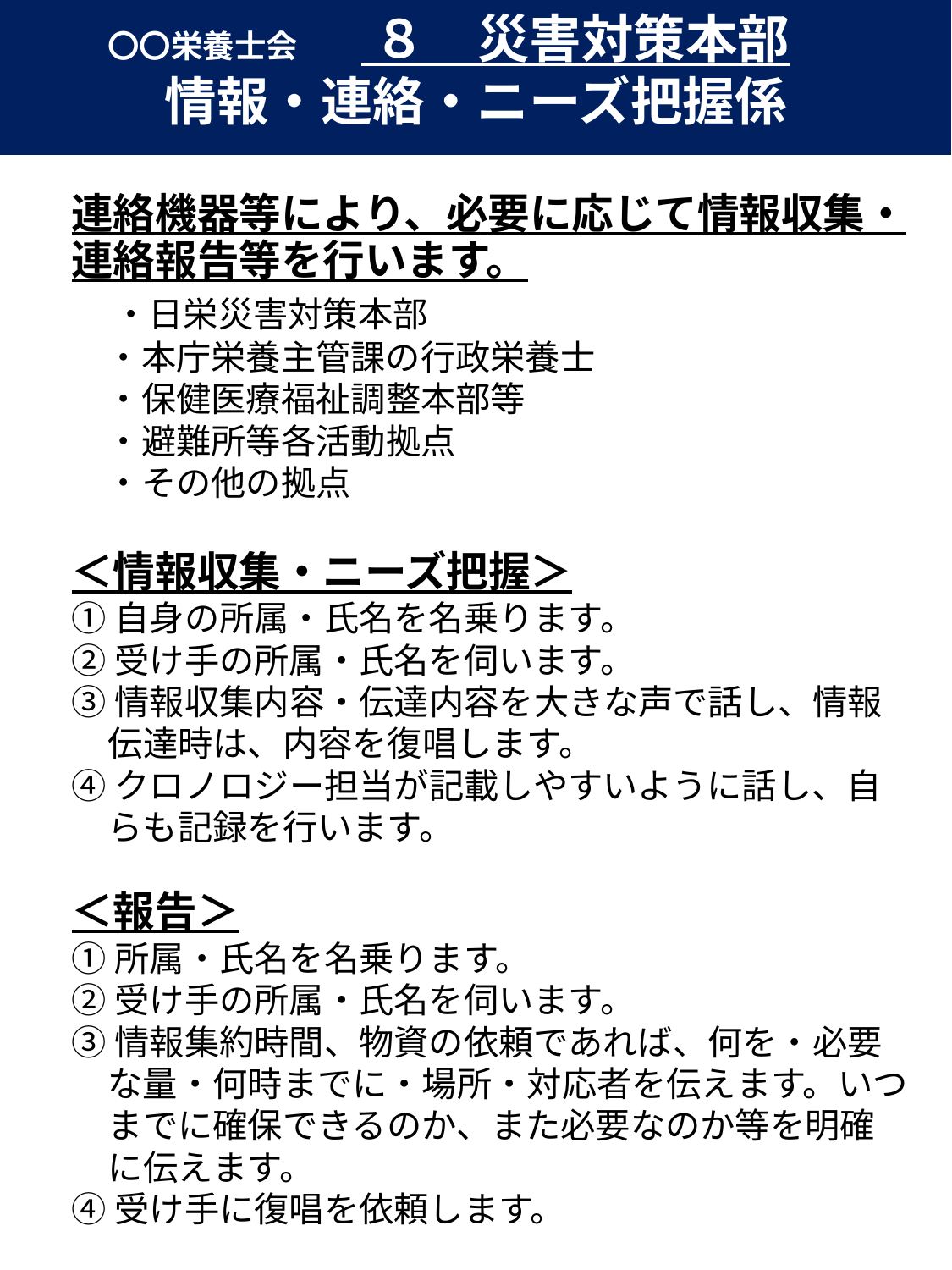

〇〇栄養士会　　 ８　災害対策本部
情報・連絡・ニーズ把握係
連絡機器等により、必要に応じて情報収集・連絡報告等を行います。
　・日栄災害対策本部
　・本庁栄養主管課の行政栄養士
　・保健医療福祉調整本部等
　・避難所等各活動拠点
　・その他の拠点

＜情報収集・ニーズ把握＞
①自身の所属・氏名を名乗ります。
②受け手の所属・氏名を伺います。
③情報収集内容・伝達内容を大きな声で話し、情報伝達時は、内容を復唱します。
④クロノロジー担当が記載しやすいように話し、自らも記録を行います。

＜報告＞
①所属・氏名を名乗ります。
②受け手の所属・氏名を伺います。
③情報集約時間、物資の依頼であれば、何を・必要な量・何時までに・場所・対応者を伝えます。いつまでに確保できるのか、また必要なのか等を明確に伝えます。
④受け手に復唱を依頼します。